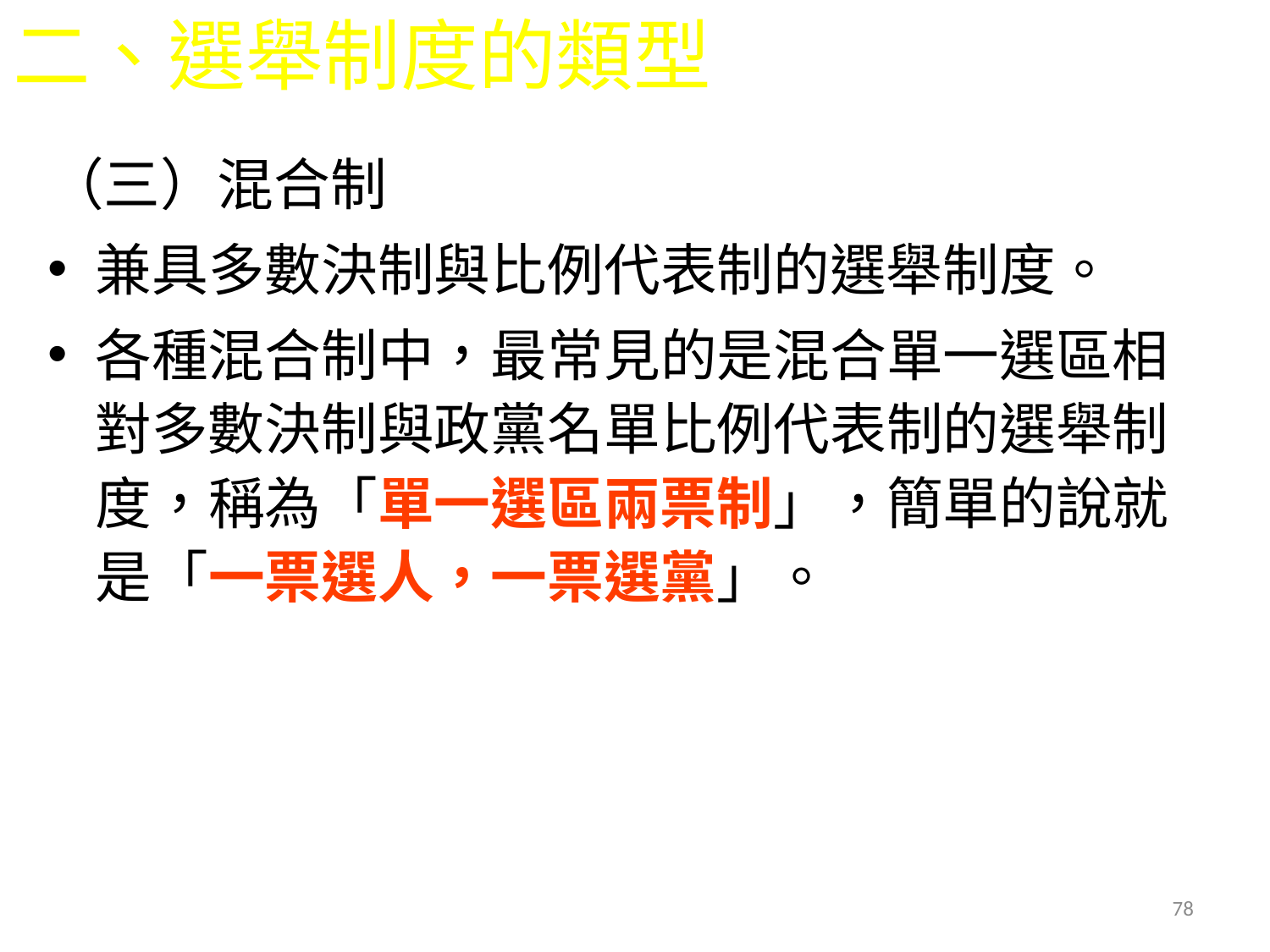

# 二、選舉制度的類型
（三）混合制
兼具多數決制與比例代表制的選舉制度。
各種混合制中，最常見的是混合單一選區相對多數決制與政黨名單比例代表制的選舉制度，稱為「單一選區兩票制」，簡單的說就是「一票選人，一票選黨」。
78